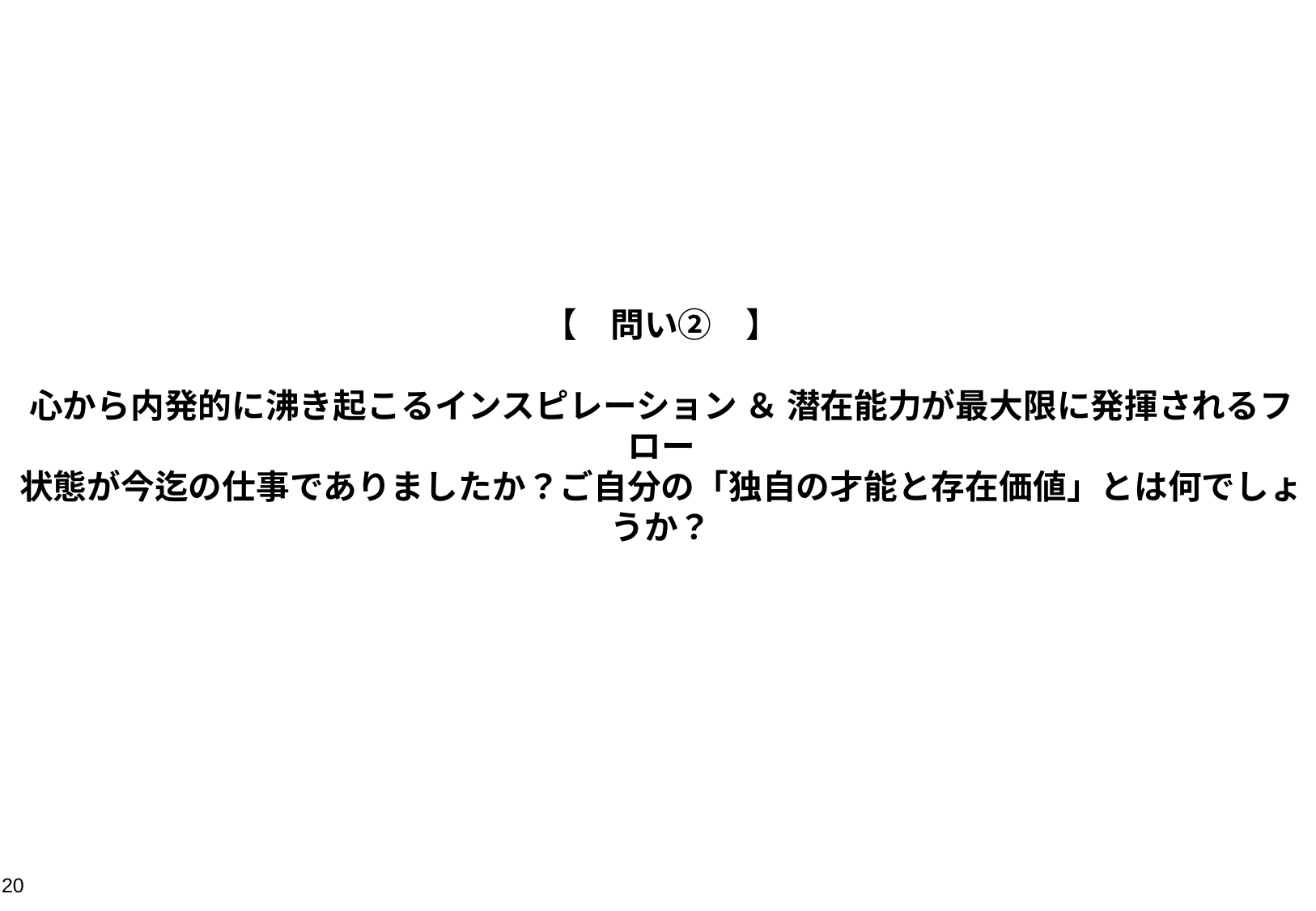

【　問い②　】

心から内発的に沸き起こるインスピレーション ＆ 潜在能力が最大限に発揮されるフロー
状態が今迄の仕事でありましたか？ご自分の「独自の才能と存在価値」とは何でしょうか？
20